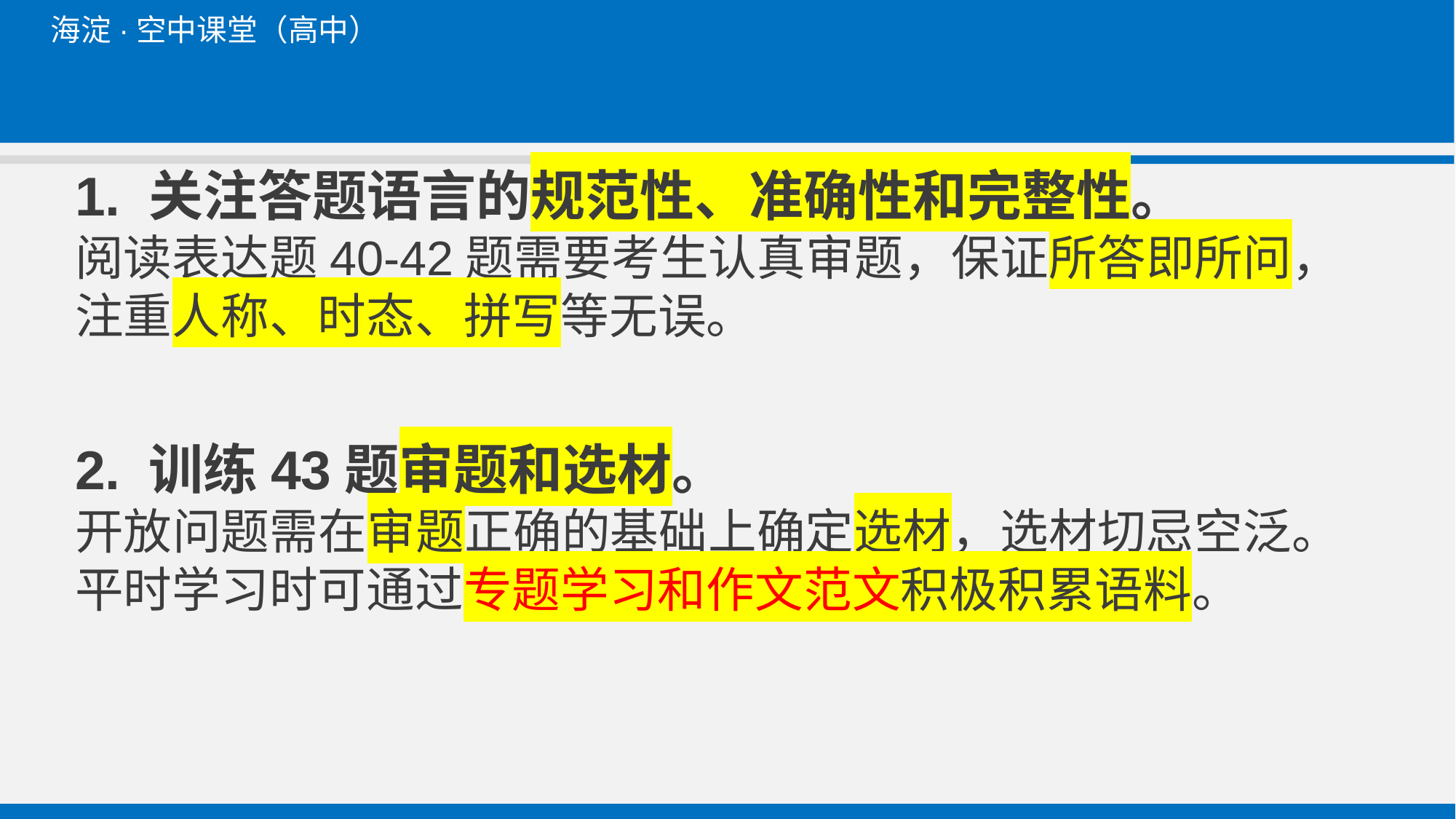

1. 关注答题语言的规范性、准确性和完整性。
阅读表达题40-42题需要考生认真审题，保证所答即所问，注重人称、时态、拼写等无误。
2. 训练43题审题和选材。
开放问题需在审题正确的基础上确定选材，选材切忌空泛。平时学习时可通过专题学习和作文范文积极积累语料。